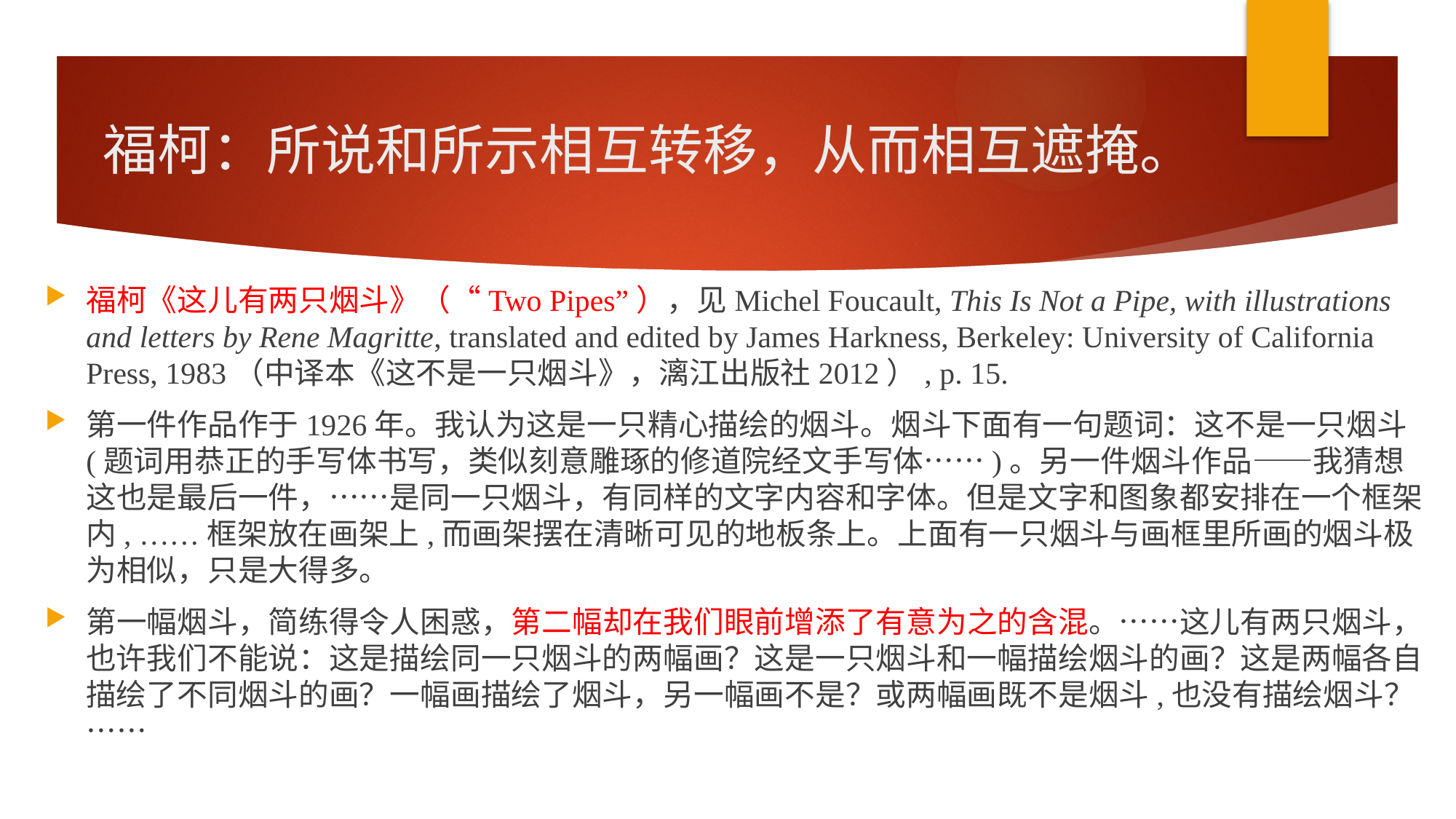

# 福柯：所说和所示相互转移，从而相互遮掩。
福柯《这儿有两只烟斗》（“Two Pipes”），见Michel Foucault, This Is Not a Pipe, with illustrations and letters by Rene Magritte, translated and edited by James Harkness, Berkeley: University of California Press, 1983（中译本《这不是一只烟斗》，漓江出版社2012）, p. 15.
第一件作品作于1926年。我认为这是一只精心描绘的烟斗。烟斗下面有一句题词：这不是一只烟斗(题词用恭正的手写体书写，类似刻意雕琢的修道院经文手写体……)。另一件烟斗作品——我猜想这也是最后一件，……是同一只烟斗，有同样的文字内容和字体。但是文字和图象都安排在一个框架内, ……框架放在画架上,而画架摆在清晰可见的地板条上。上面有一只烟斗与画框里所画的烟斗极为相似，只是大得多。
第一幅烟斗，简练得令人困惑，第二幅却在我们眼前增添了有意为之的含混。……这儿有两只烟斗，也许我们不能说：这是描绘同一只烟斗的两幅画？这是一只烟斗和一幅描绘烟斗的画？这是两幅各自描绘了不同烟斗的画？一幅画描绘了烟斗，另一幅画不是？或两幅画既不是烟斗,也没有描绘烟斗？……